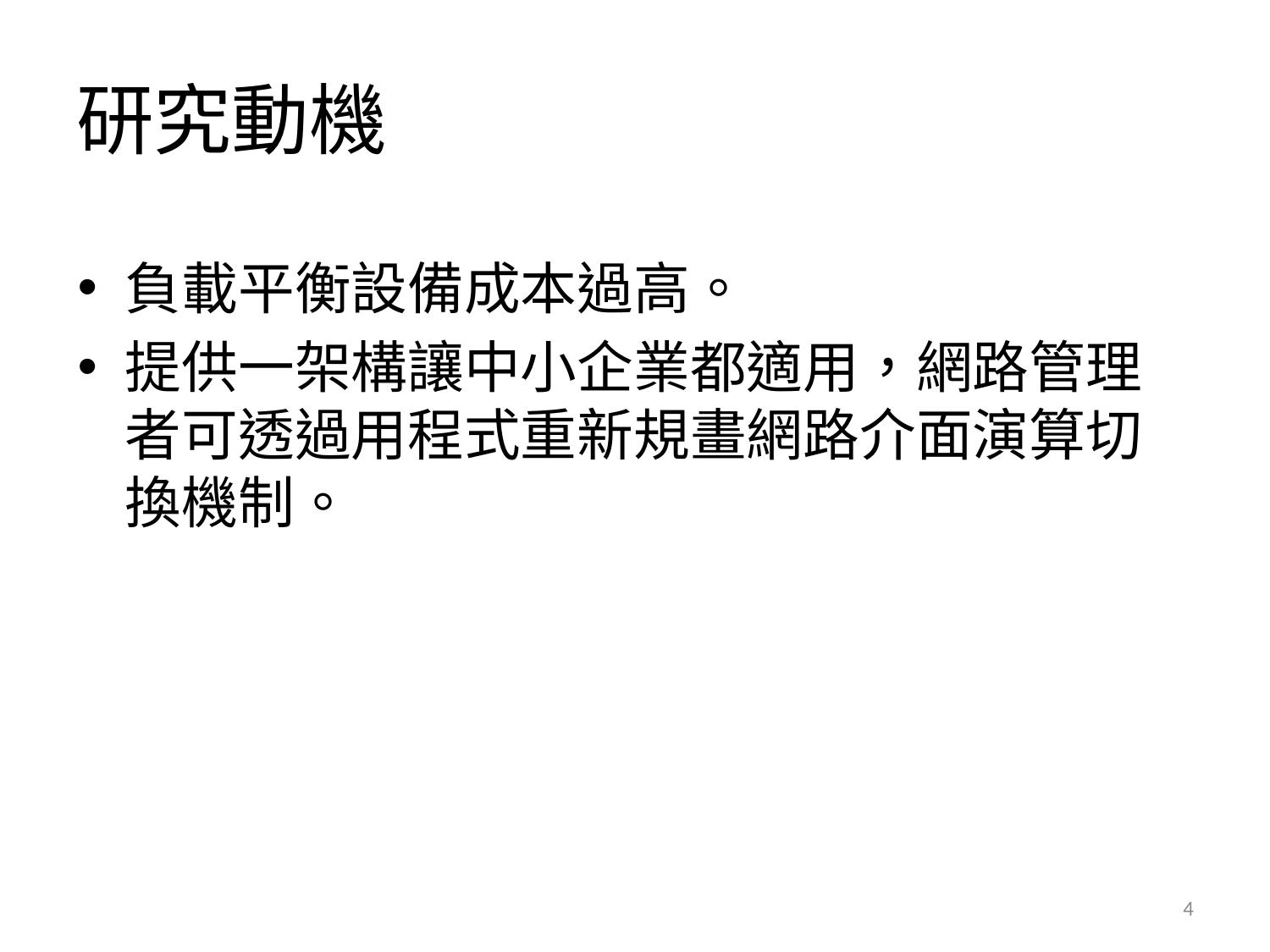

# 研究動機
負載平衡設備成本過高。
提供一架構讓中小企業都適用，網路管理者可透過用程式重新規畫網路介面演算切換機制。

4